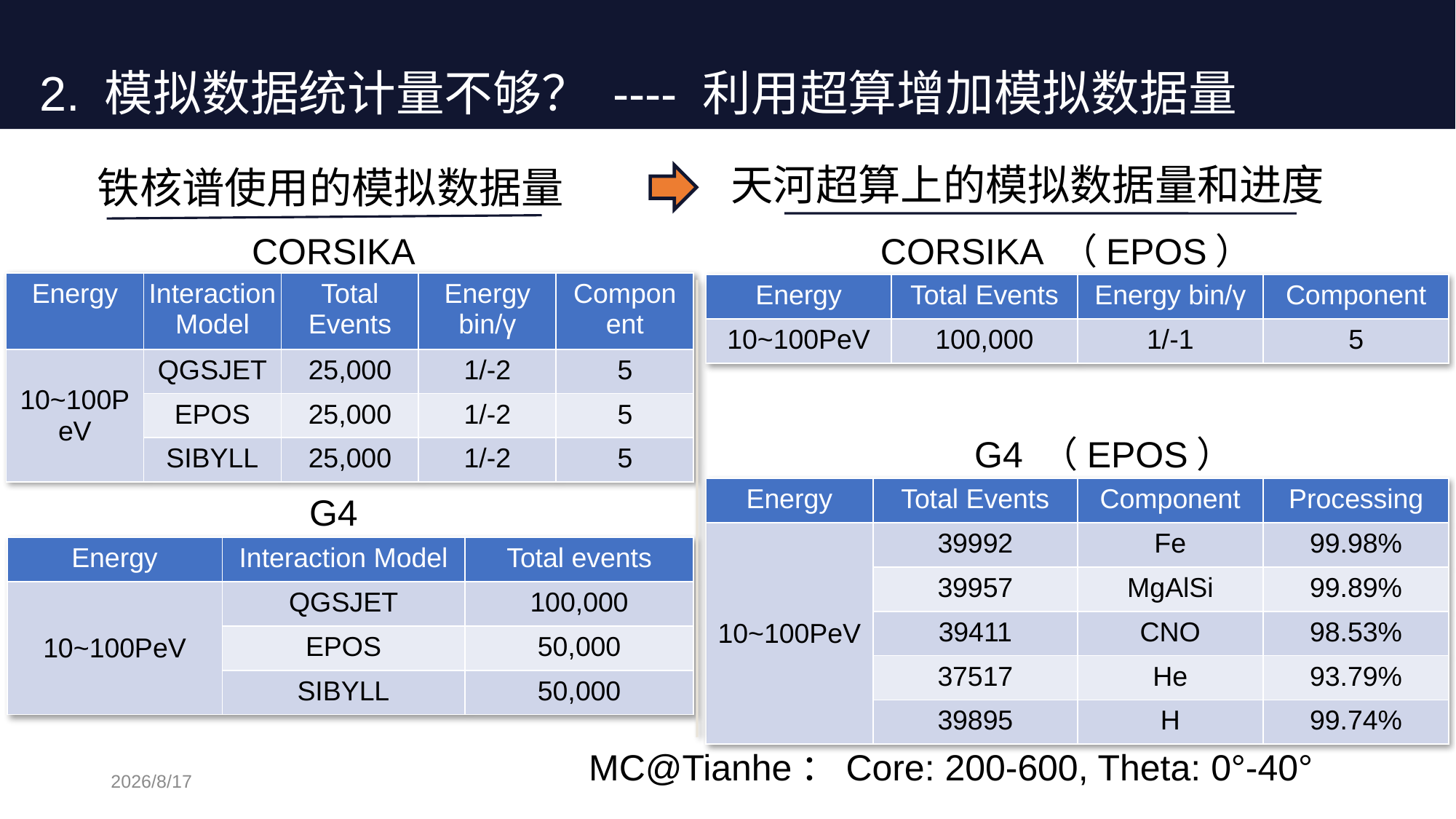

2. 模拟数据统计量不够？ ---- 利用超算增加模拟数据量
天河超算上的模拟数据量和进度
铁核谱使用的模拟数据量

CORSIKA
CORSIKA （EPOS）
| Energy | Interaction Model | Total Events | Energy bin/γ | Component |
| --- | --- | --- | --- | --- |
| 10~100PeV | QGSJET | 25,000 | 1/-2 | 5 |
|  | EPOS | 25,000 | 1/-2 | 5 |
|  | SIBYLL | 25,000 | 1/-2 | 5 |
| Energy | Total Events | Energy bin/γ | Component |
| --- | --- | --- | --- |
| 10~100PeV | 100,000 | 1/-1 | 5 |

G4 （EPOS）
| Energy | Total Events | Component | Processing |
| --- | --- | --- | --- |
| 10~100PeV | 39992 | Fe | 99.98% |
|  | 39957 | MgAlSi | 99.89% |
|  | 39411 | CNO | 98.53% |
|  | 37517 | He | 93.79% |
|  | 39895 | H | 99.74% |
G4
| Energy | Interaction Model | Total events |
| --- | --- | --- |
| 10~100PeV | QGSJET | 100,000 |
|  | EPOS | 50,000 |
|  | SIBYLL | 50,000 |
MC@Tianhe：Core: 200-600, Theta: 0°-40°
2026/8/17